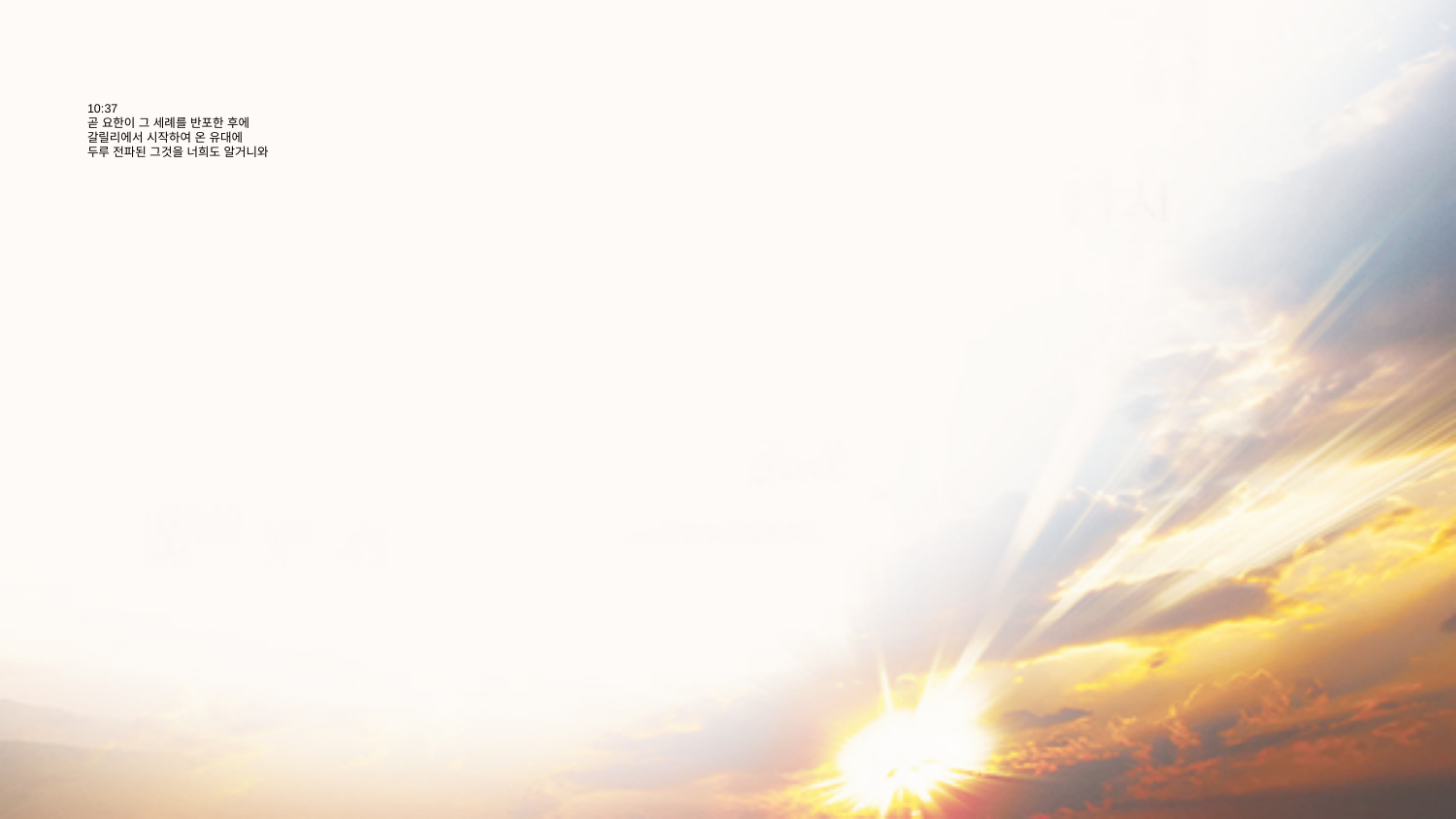

# 10:37 곧 요한이 그 세례를 반포한 후에 갈릴리에서 시작하여 온 유대에 두루 전파된 그것을 너희도 알거니와